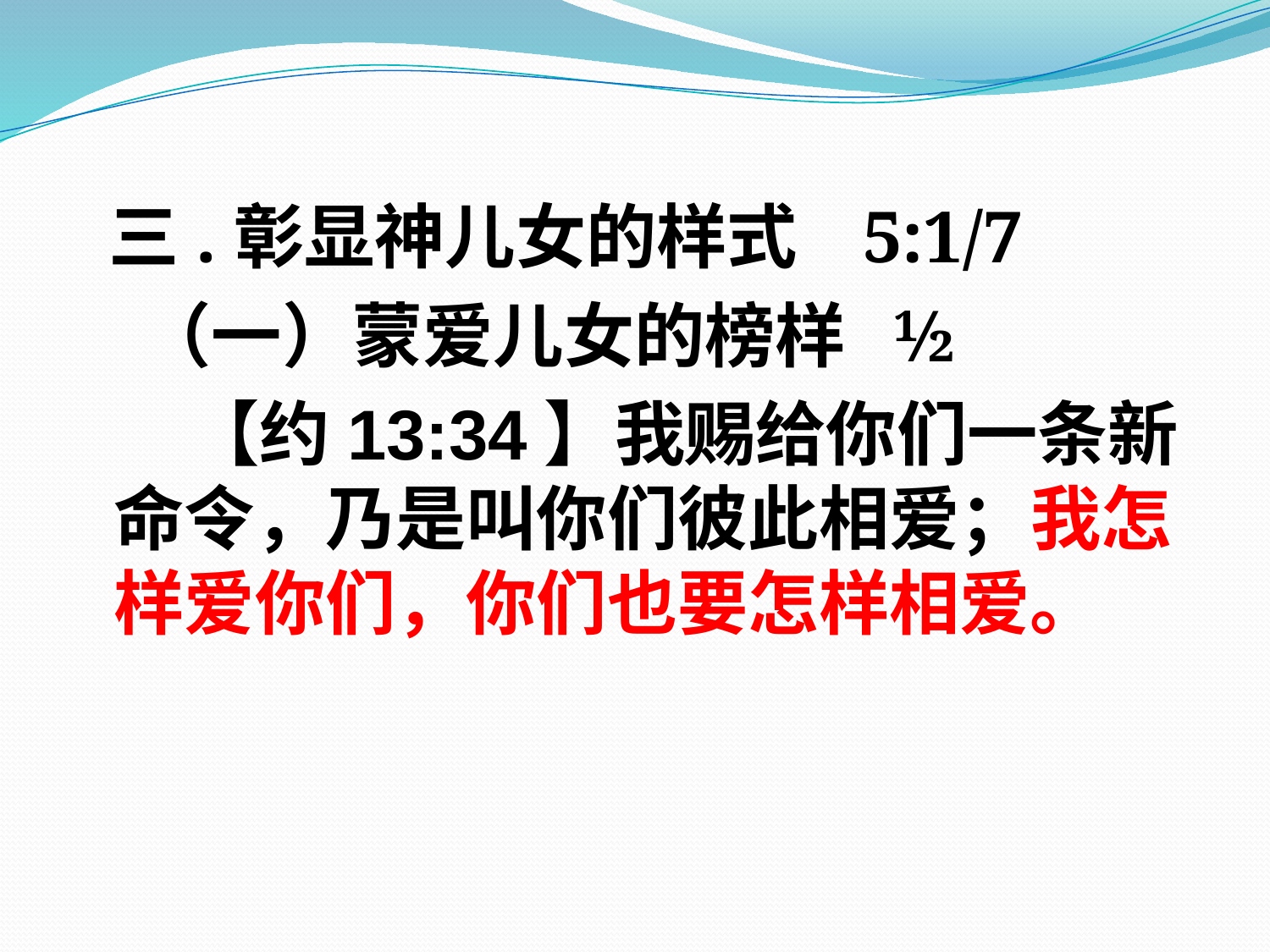

三.彰显神儿女的样式   5:1/7
   （一）蒙爱儿女的榜样  ½
      【约13:34】我赐给你们一条新命令，乃是叫你们彼此相爱；我怎样爱你们，你们也要怎样相爱。